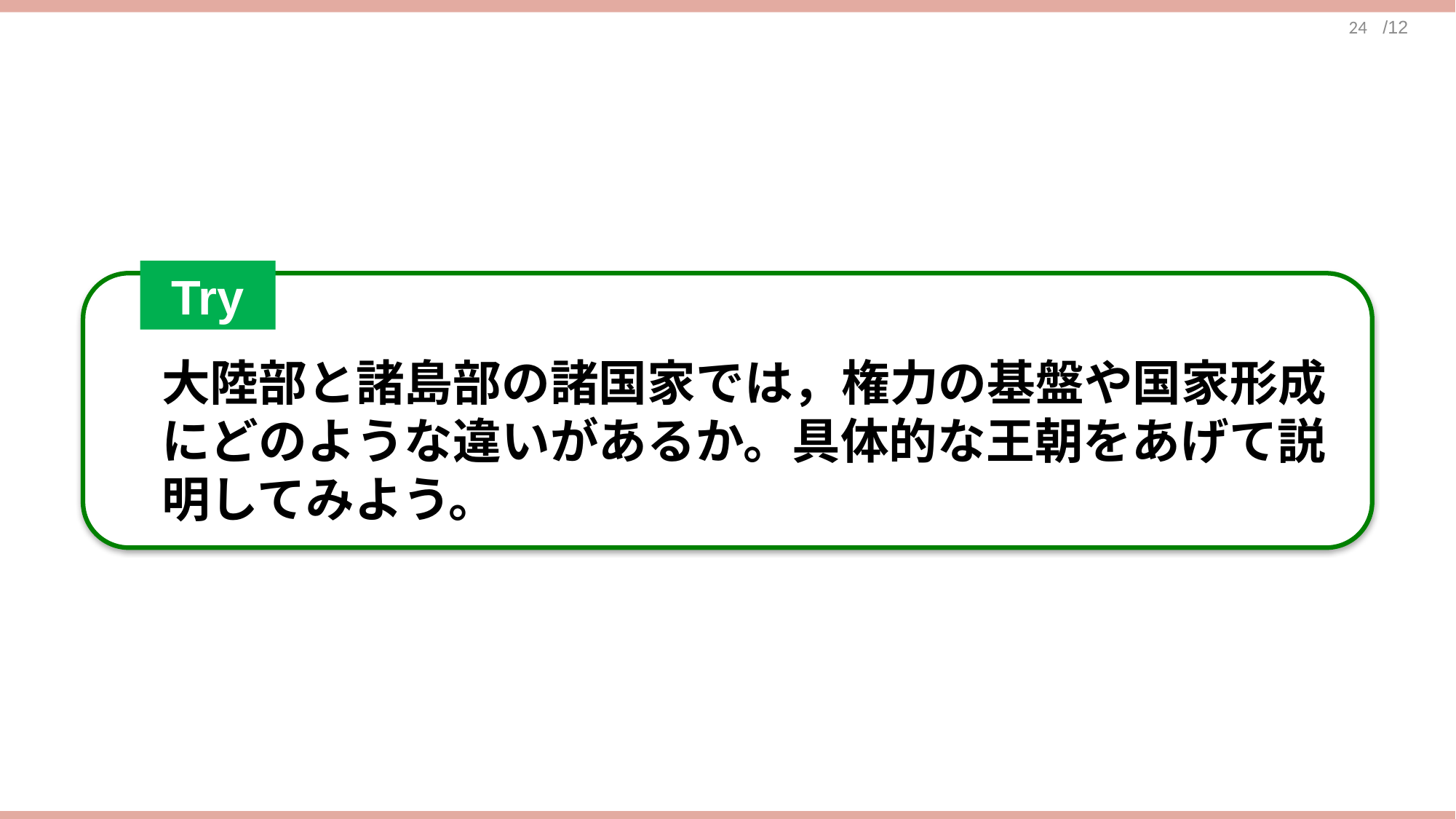

Try

大陸部と諸島部の諸国家では，権力の基盤や国家形成にどのような違いがあるか。具体的な王朝をあげて説明してみよう。